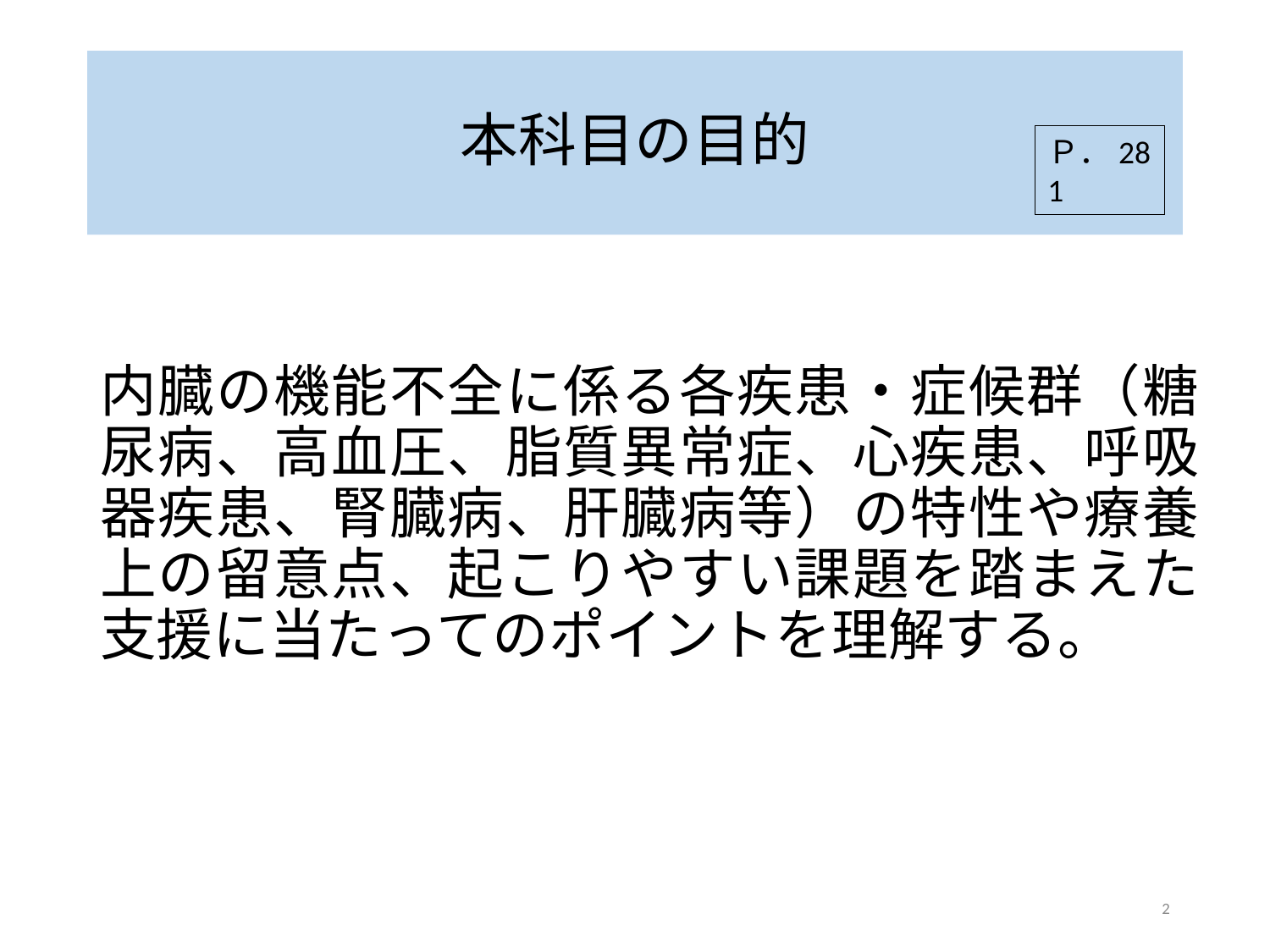

# 本科目の目的
Ｐ．281

内臓の機能不全に係る各疾患・症候群（糖尿病、高血圧、脂質異常症、心疾患、呼吸器疾患、腎臓病、肝臓病等）の特性や療養上の留意点、起こりやすい課題を踏まえた支援に当たってのポイントを理解する。

2